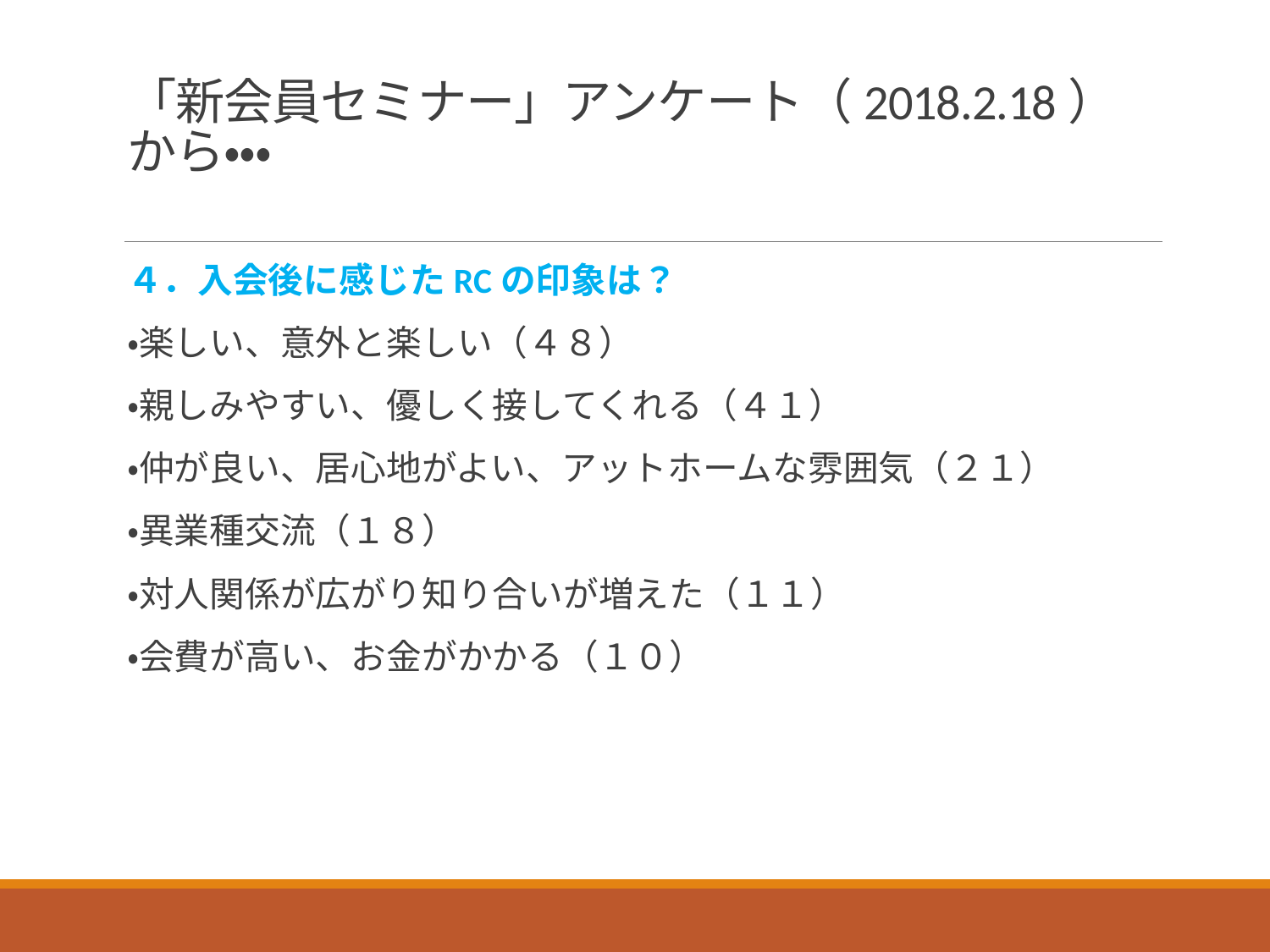

# 「新会員セミナー」アンケート（2018.2.18）から・・・
４．入会後に感じたRCの印象は？
・楽しい、意外と楽しい（４８）
・親しみやすい、優しく接してくれる（４１）
・仲が良い、居心地がよい、アットホームな雰囲気（２１）
・異業種交流（１８）
・対人関係が広がり知り合いが増えた（１１）
・会費が高い、お金がかかる（１０）